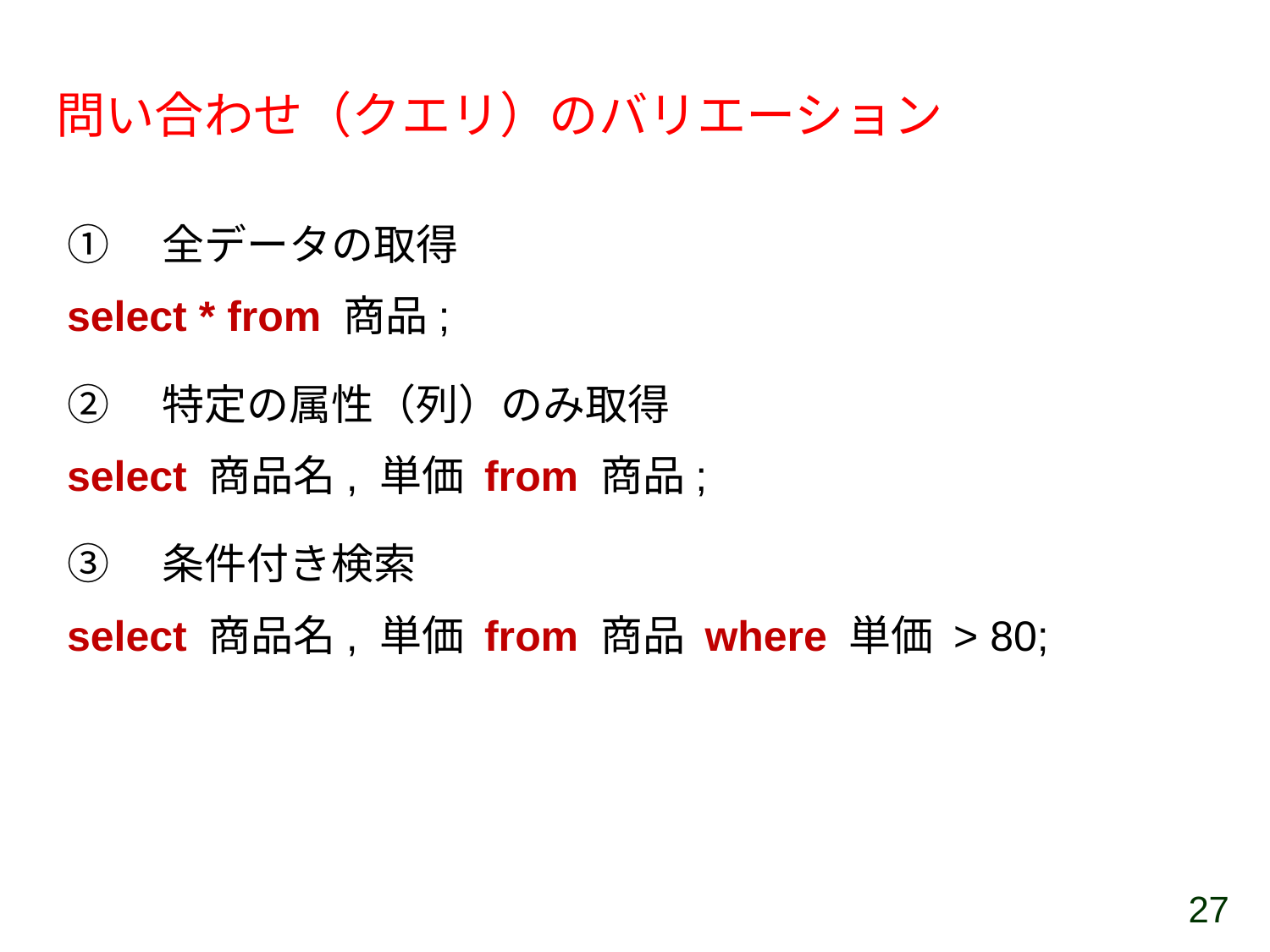

問い合わせ（クエリ）のバリエーション
①　全データの取得
select * from 商品;
②　特定の属性（列）のみ取得
select 商品名, 単価 from 商品;
③　条件付き検索
select 商品名, 単価 from 商品 where 単価 > 80;

27